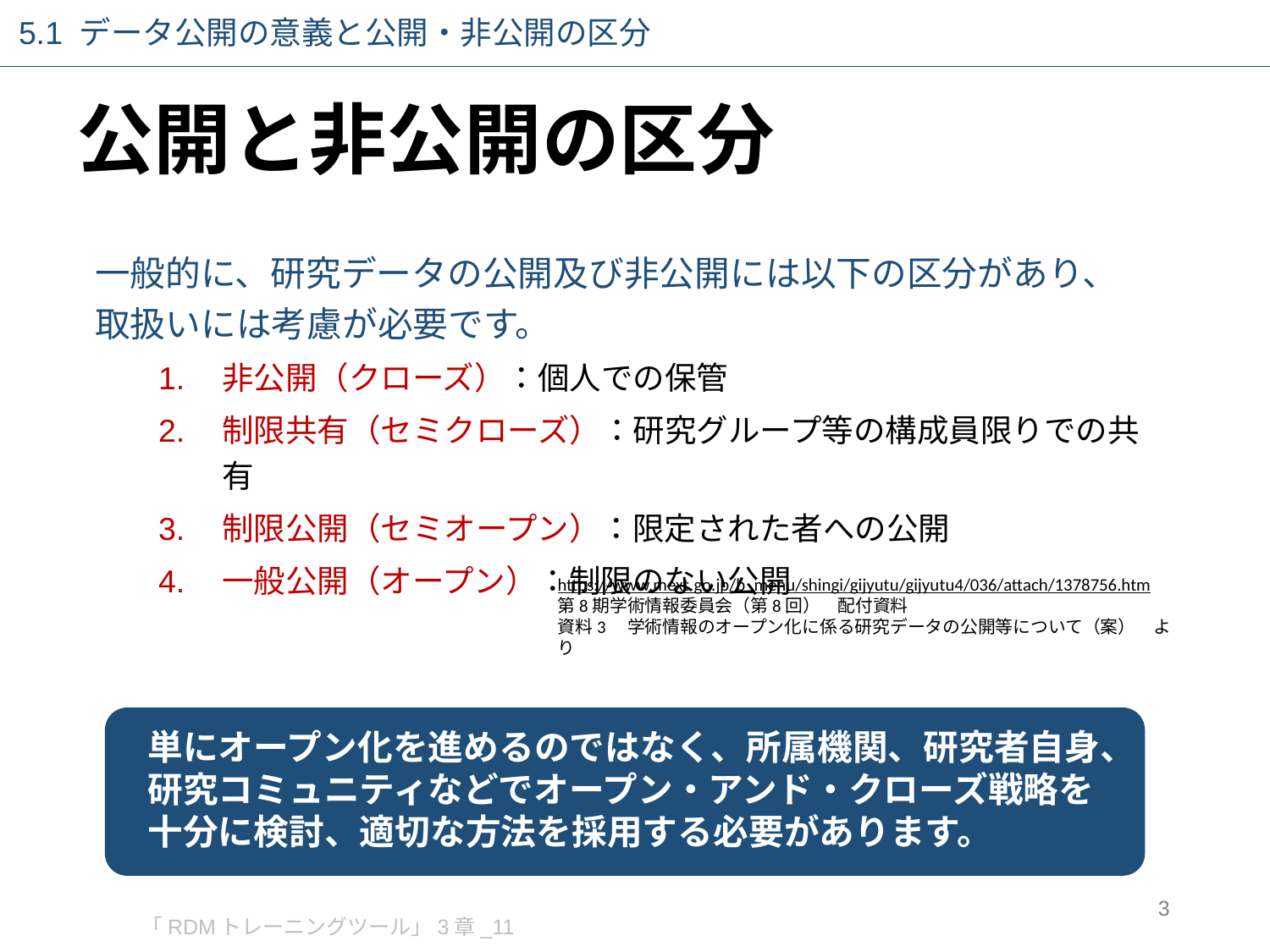

5.1 データ公開の意義と公開・非公開の区分
# 公開と非公開の区分
一般的に、研究データの公開及び非公開には以下の区分があり、
取扱いには考慮が必要です。
非公開（クローズ）：個人での保管
制限共有（セミクローズ）：研究グループ等の構成員限りでの共有
制限公開（セミオープン）：限定された者への公開
一般公開（オープン）：制限のない公開
https://www.mext.go.jp/b_menu/shingi/gijyutu/gijyutu4/036/attach/1378756.htm
第8期学術情報委員会（第8回）　配付資料
資料3　学術情報のオープン化に係る研究データの公開等について（案）　より

単にオープン化を進めるのではなく、所属機関、研究者自身、研究コミュニティなどでオープン・アンド・クローズ戦略を十分に検討、適切な方法を採用する必要があります。
3
「RDMトレーニングツール」3章_11